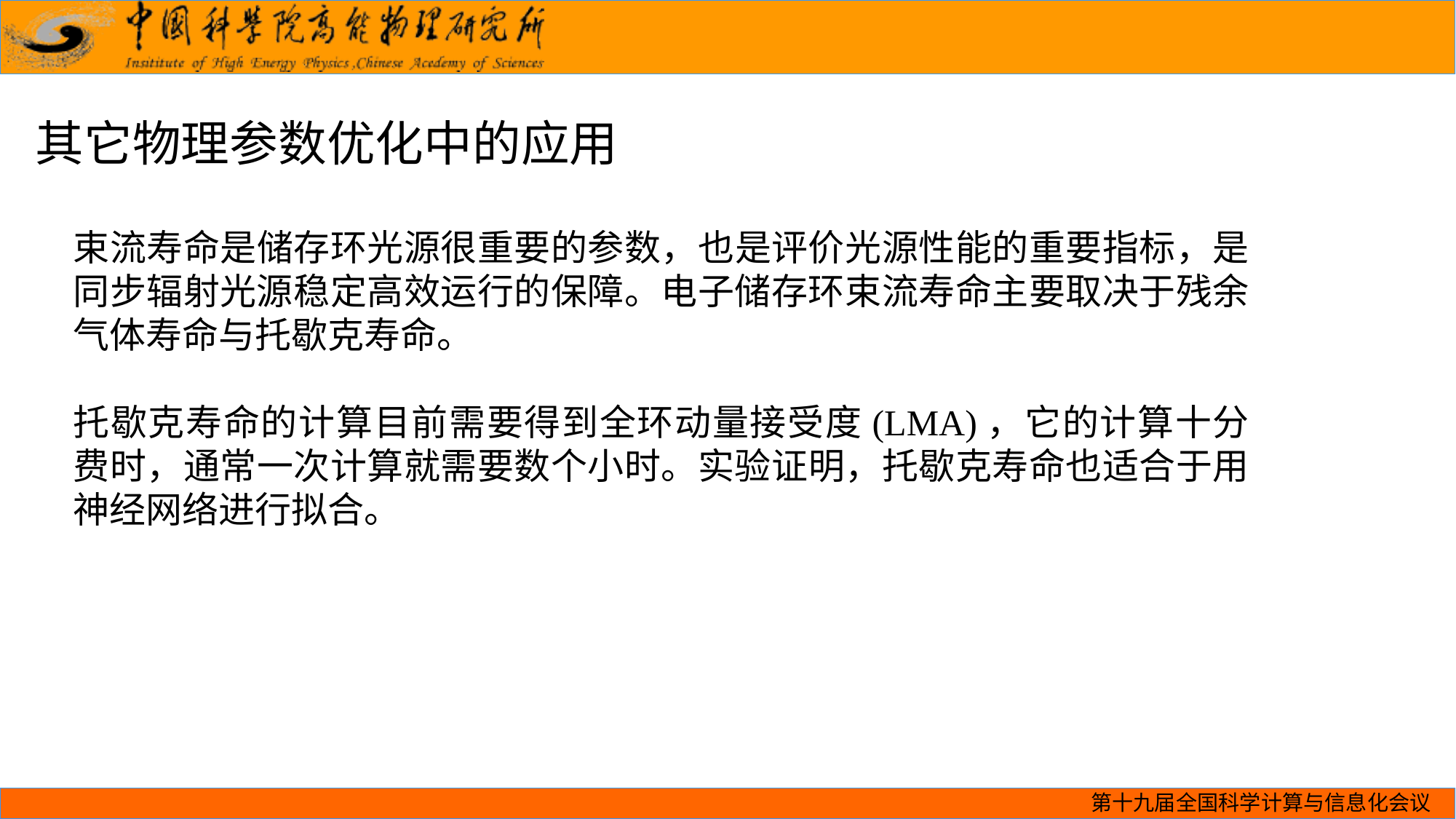

其它物理参数优化中的应用
束流寿命是储存环光源很重要的参数，也是评价光源性能的重要指标，是同步辐射光源稳定高效运行的保障。电子储存环束流寿命主要取决于残余气体寿命与托歇克寿命。

托歇克寿命的计算目前需要得到全环动量接受度(LMA)，它的计算十分费时，通常一次计算就需要数个小时。实验证明，托歇克寿命也适合于用神经网络进行拟合。
第十九届全国科学计算与信息化会议